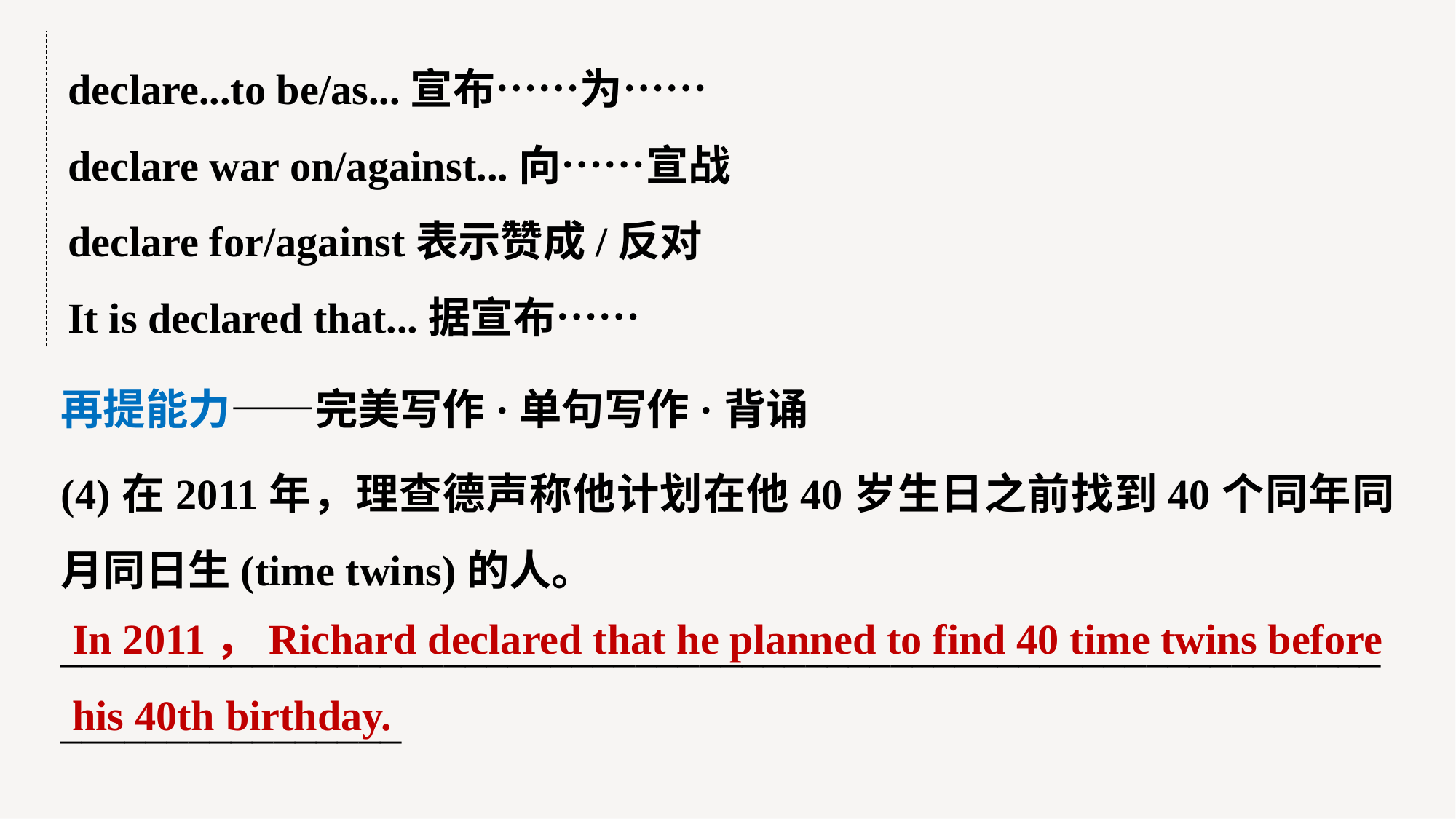

declare...to be/as...宣布……为……
declare war on/against...向……宣战
declare for/against表示赞成/反对
It is declared that...据宣布……
再提能力——完美写作·单句写作·背诵
(4)在2011年，理查德声称他计划在他40岁生日之前找到40个同年同月同日生(time twins)的人。
______________________________________________________________________________
In 2011，Richard declared that he planned to find 40 time twins before his 40th birthday.